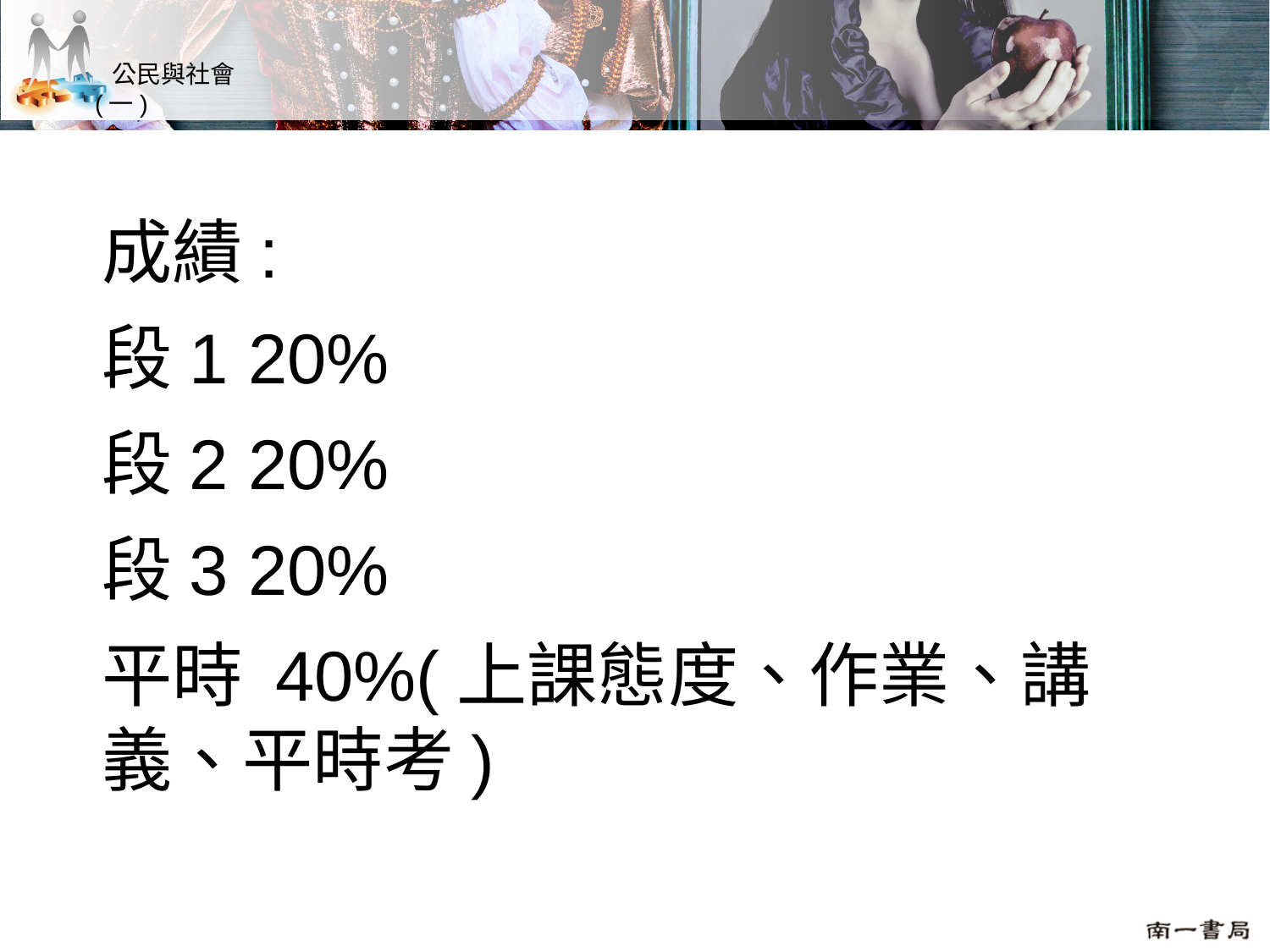

成績:
段1 20%
段2 20%
段3 20%
平時 40%(上課態度、作業、講義、平時考)